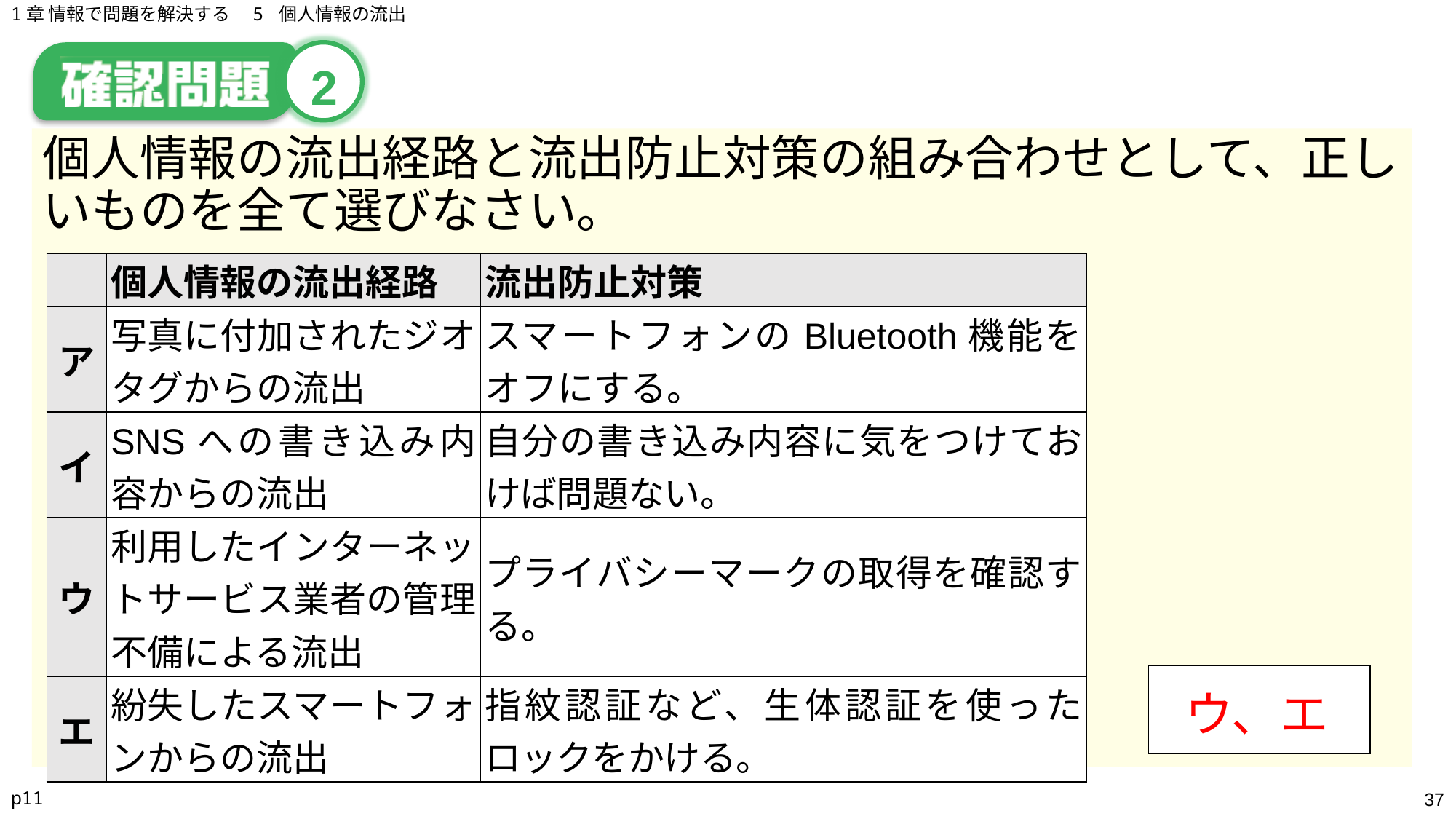

1章 情報で問題を解決する　5 個人情報の流出
# 2
個人情報の流出経路と流出防止対策の組み合わせとして、正しいものを全て選びなさい。
|  | 個人情報の流出経路 | 流出防止対策 |
| --- | --- | --- |
| ア | 写真に付加されたジオタグからの流出 | スマートフォンのBluetooth機能をオフにする。 |
| イ | SNSへの書き込み内容からの流出 | 自分の書き込み内容に気をつけておけば問題ない。 |
| ウ | 利用したインターネットサービス業者の管理不備による流出 | プライバシーマークの取得を確認する。 |
| エ | 紛失したスマートフォンからの流出 | 指紋認証など、生体認証を使ったロックをかける。 |
|  |
| --- |
ウ、エ
p11
37